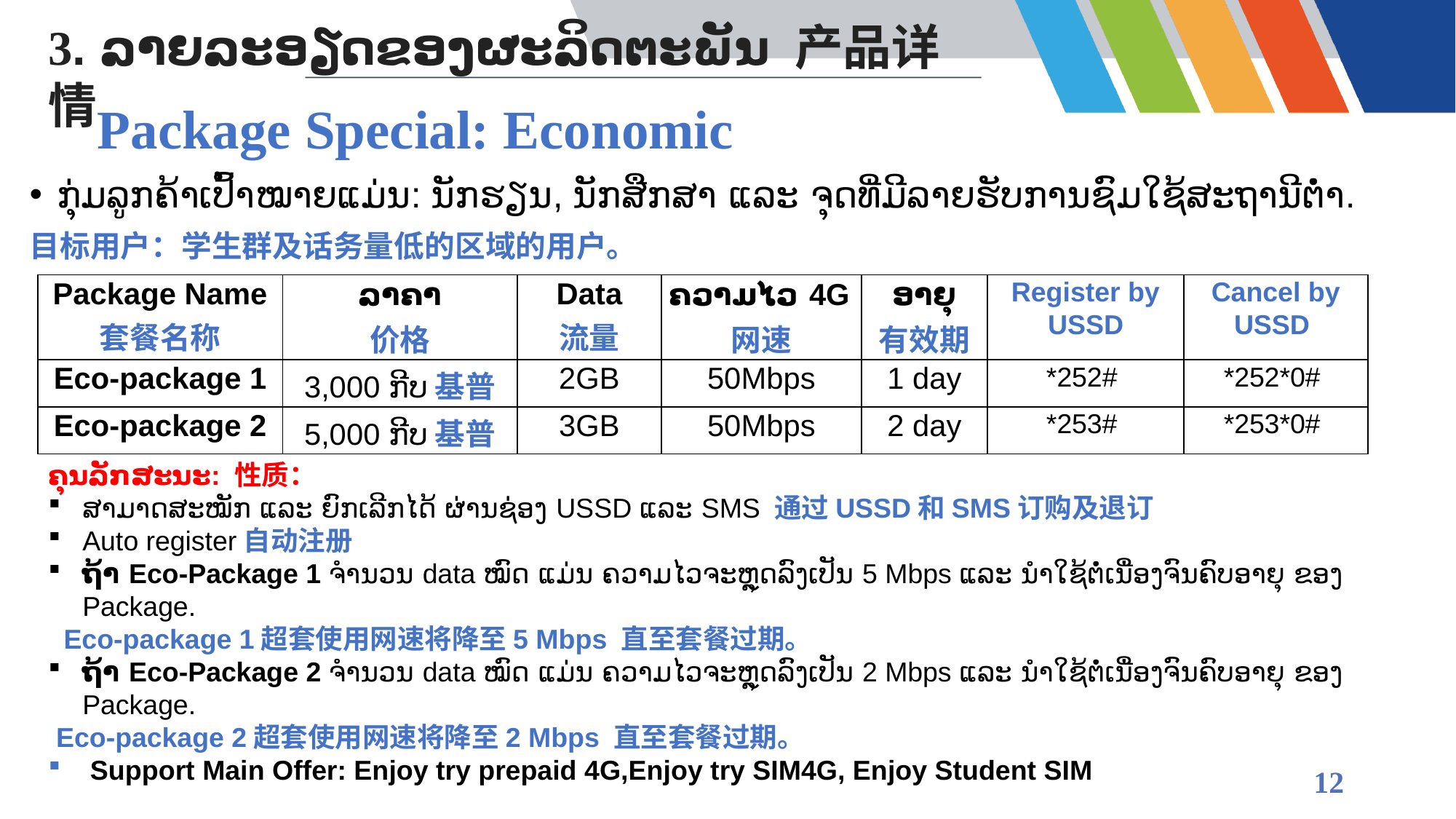

3. ລາຍລະອຽດຂອງຜະລິດຕະພັນ 产品详情
# Package Special: Economic
ກຸ່ມລູກຄ້າເປົ້າໝາຍແມ່ນ: ນັກຮຽນ, ນັກສືກສາ ແລະ ຈຸດທີ່ມີລາຍຮັບການຊົມໃຊ້ສະຖານີຕໍ່າ.
目标用户：学生群及话务量低的区域的用户。

| Package Name 套餐名称 | ລາຄາ 价格 | Data 流量 | ຄວາມໄວ 4G网速 | ອາຍຸ 有效期 | Register by USSD | Cancel by USSD |
| --- | --- | --- | --- | --- | --- | --- |
| Eco-package 1 | 3,000 ກີບ基普 | 2GB | 50Mbps | 1 day | \*252# | \*252\*0# |
| Eco-package 2 | 5,000 ກີບ基普 | 3GB | 50Mbps | 2 day | \*253# | \*253\*0# |
ຄຸນລັກສະນະ: 性质：
ສາມາດສະໝັກ ແລະ ຍົກເລີກໄດ້ ຜ່ານຊ່ອງ USSD ແລະ SMS 通过USSD和SMS订购及退订
Auto register自动注册
ຖ້າ Eco-Package 1 ຈຳນວນ data ໝົດ ແມ່ນ ຄວາມໄວຈະຫຼຸດລົງເປັນ 5 Mbps ແລະ ນໍາໃຊ້ຕໍ່ເນື່ອງຈົນຄົບອາຍຸ ຂອງ Package.
  Eco-package 1超套使用网速将降至5 Mbps 直至套餐过期。
ຖ້າ Eco-Package 2 ຈຳນວນ data ໝົດ ແມ່ນ ຄວາມໄວຈະຫຼຸດລົງເປັນ 2 Mbps ແລະ ນໍາໃຊ້ຕໍ່ເນື່ອງຈົນຄົບອາຍຸ ຂອງ Package.
 Eco-package 2超套使用网速将降至2 Mbps 直至套餐过期。
 Support Main Offer: Enjoy try prepaid 4G,Enjoy try SIM4G, Enjoy Student SIM
12